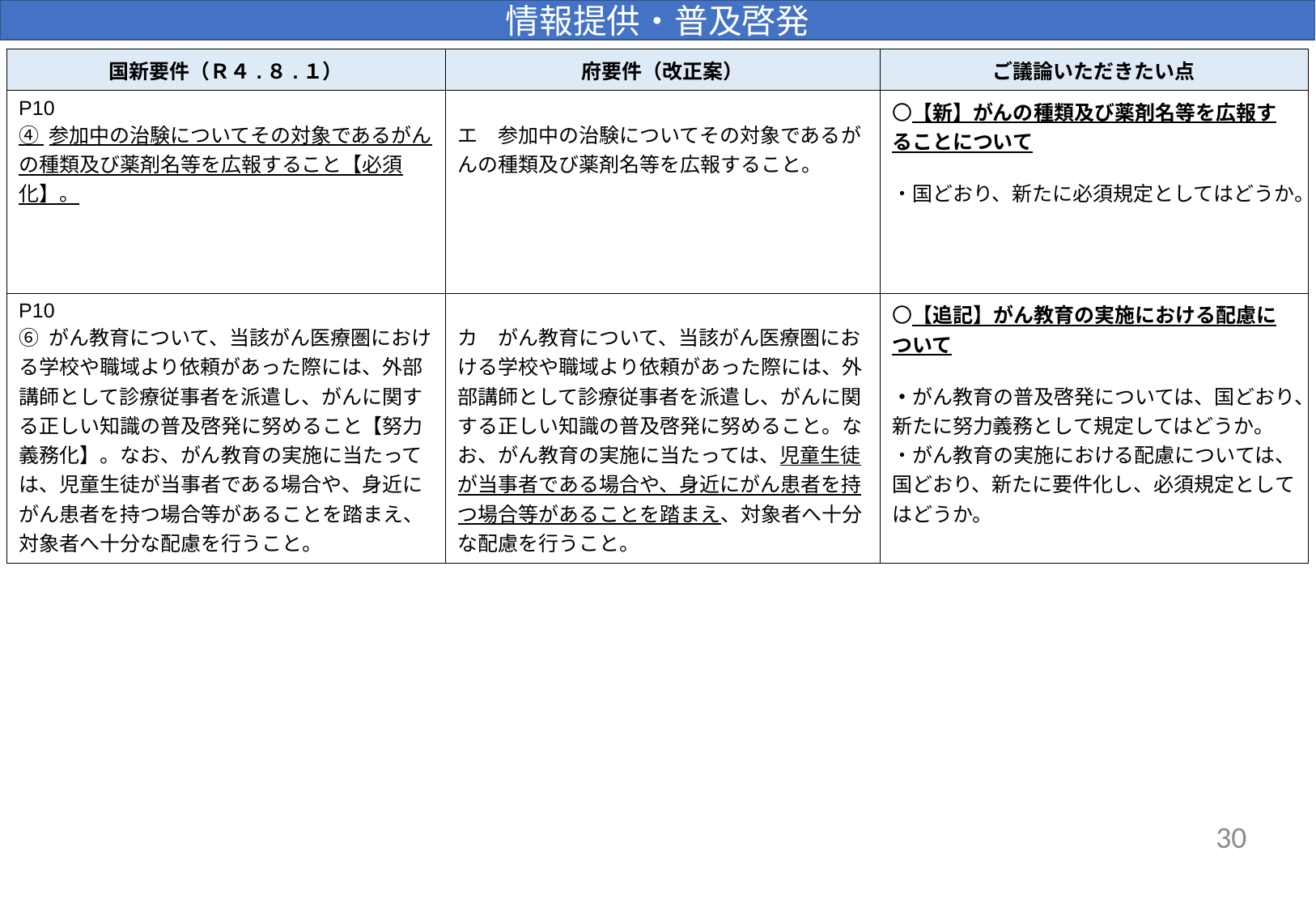

情報提供・普及啓発
| 国新要件（Ｒ４.８.１） | 府要件（改正案） | ご議論いただきたい点 |
| --- | --- | --- |
| P10 ④ 参加中の治験についてその対象であるがんの種類及び薬剤名等を広報すること【必須化】。 | エ　参加中の治験についてその対象であるがんの種類及び薬剤名等を広報すること。 | 〇【新】がんの種類及び薬剤名等を広報することについて ・国どおり、新たに必須規定としてはどうか。 |
| P10 ⑥ がん教育について、当該がん医療圏における学校や職域より依頼があった際には、外部講師として診療従事者を派遣し、がんに関する正しい知識の普及啓発に努めること【努力義務化】。なお、がん教育の実施に当たっては、児童生徒が当事者である場合や、身近にがん患者を持つ場合等があることを踏まえ、対象者へ十分な配慮を行うこと。 | カ　がん教育について、当該がん医療圏における学校や職域より依頼があった際には、外部講師として診療従事者を派遣し、がんに関する正しい知識の普及啓発に努めること。なお、がん教育の実施に当たっては、児童生徒が当事者である場合や、身近にがん患者を持つ場合等があることを踏まえ、対象者へ十分な配慮を行うこと。 | 〇【追記】がん教育の実施における配慮について ・がん教育の普及啓発については、国どおり、新たに努力義務として規定してはどうか。 ・がん教育の実施における配慮については、国どおり、新たに要件化し、必須規定としてはどうか。 |
30